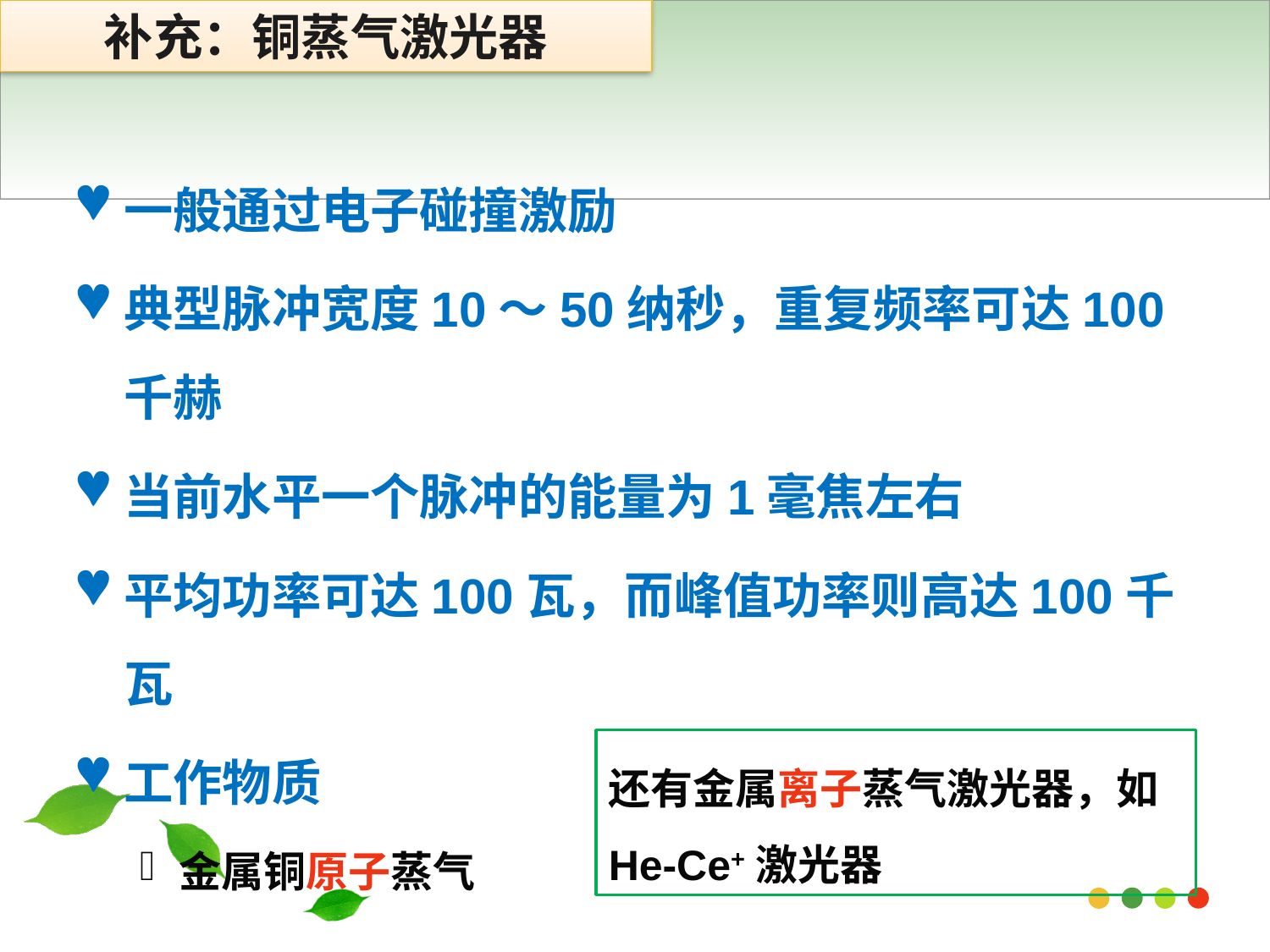

补充：铜蒸气激光器
#
一般通过电子碰撞激励
典型脉冲宽度10～50纳秒，重复频率可达100千赫
当前水平一个脉冲的能量为1毫焦左右
平均功率可达100瓦，而峰值功率则高达100千瓦
工作物质
金属铜原子蒸气
还有金属离子蒸气激光器，如He-Ce+激光器